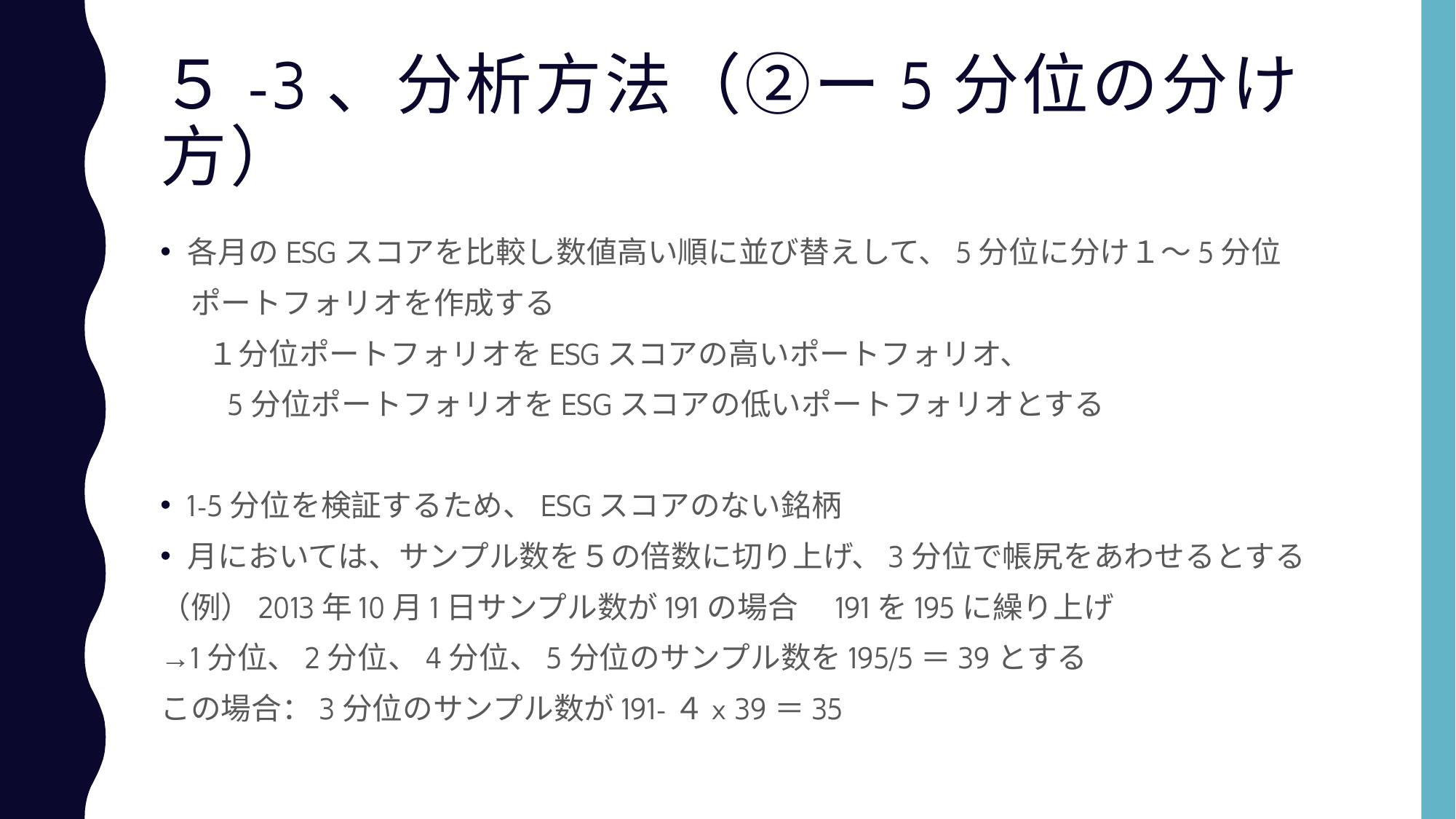

# ５-3、分析方法（②ー5分位の分け方）
各月のESGスコアを比較し数値高い順に並び替えして、5分位に分け１～5分位
　ポートフォリオを作成する
      １分位ポートフォリオをESGスコアの高いポートフォリオ、
　　5分位ポートフォリオをESGスコアの低いポートフォリオとする

1-5分位を検証するため、ESGスコアのない銘柄
月においては、サンプル数を５の倍数に切り上げ、3分位で帳尻をあわせるとする
（例）2013年10月1日サンプル数が191の場合　191を195に繰り上げ
→1分位、2分位、4分位、5分位のサンプル数を195/5＝39とする
この場合：3分位のサンプル数が191-４x 39＝35